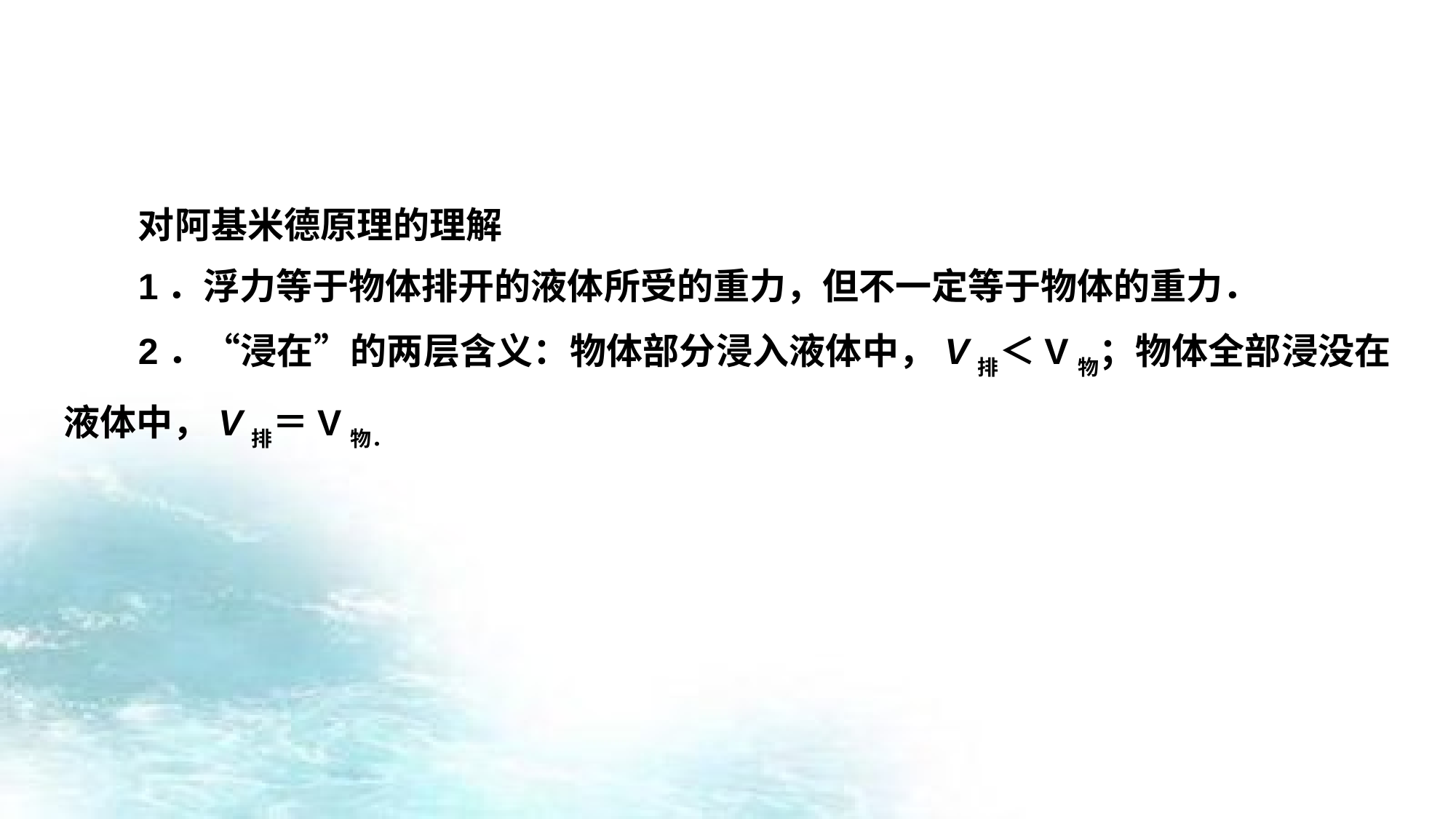

对阿基米德原理的理解
1．浮力等于物体排开的液体所受的重力，但不一定等于物体的重力．
2．“浸在”的两层含义：物体部分浸入液体中，V排＜V物；物体全部浸没在液体中，V排＝V物．